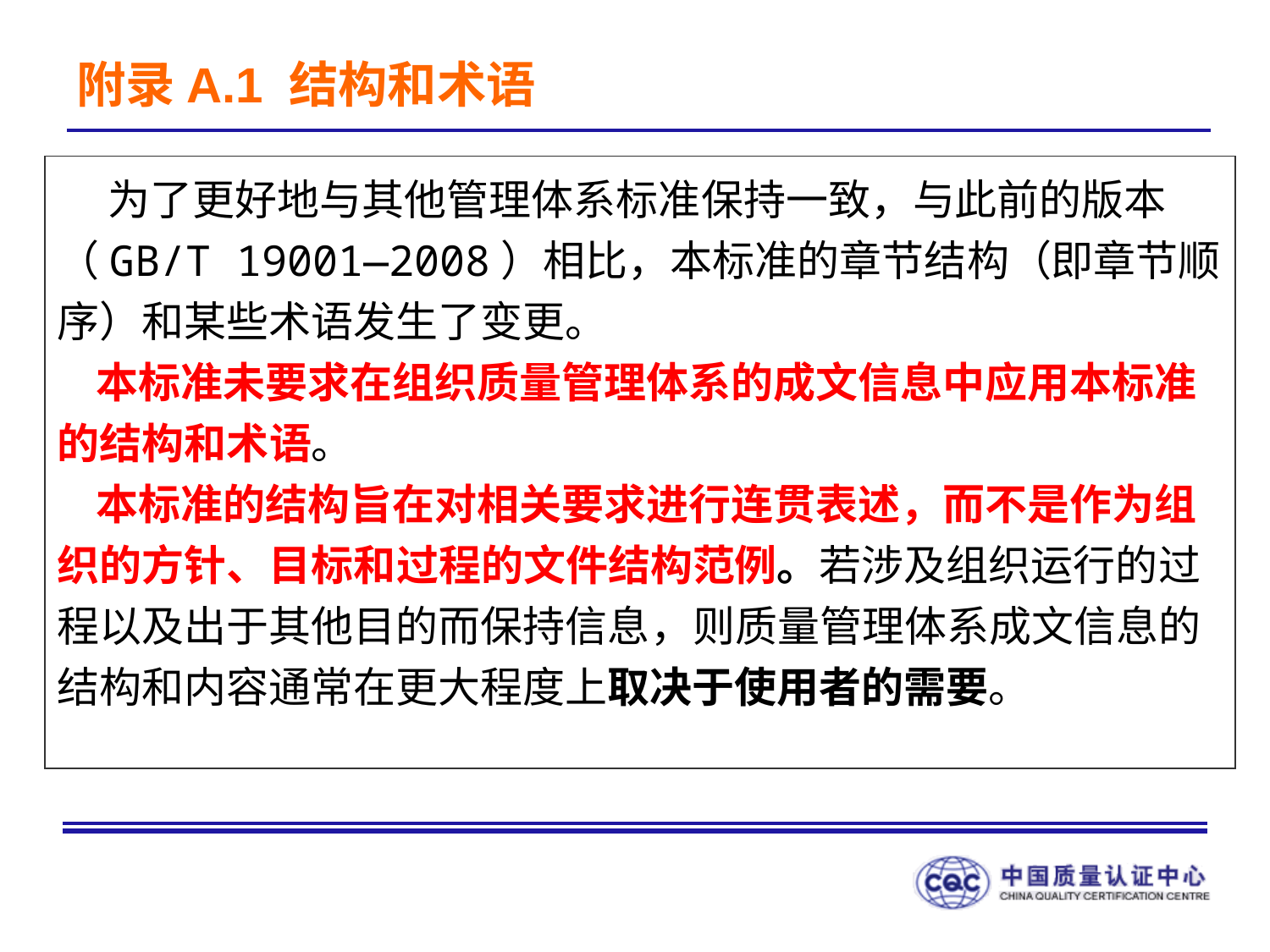

附录A.1 结构和术语
      为了更好地与其他管理体系标准保持一致，与此前的版本（GB/T 19001—2008）相比，本标准的章节结构（即章节顺序）和某些术语发生了变更。
   本标准未要求在组织质量管理体系的成文信息中应用本标准的结构和术语。
   本标准的结构旨在对相关要求进行连贯表述，而不是作为组织的方针、目标和过程的文件结构范例。若涉及组织运行的过程以及出于其他目的而保持信息，则质量管理体系成文信息的结构和内容通常在更大程度上取决于使用者的需要。